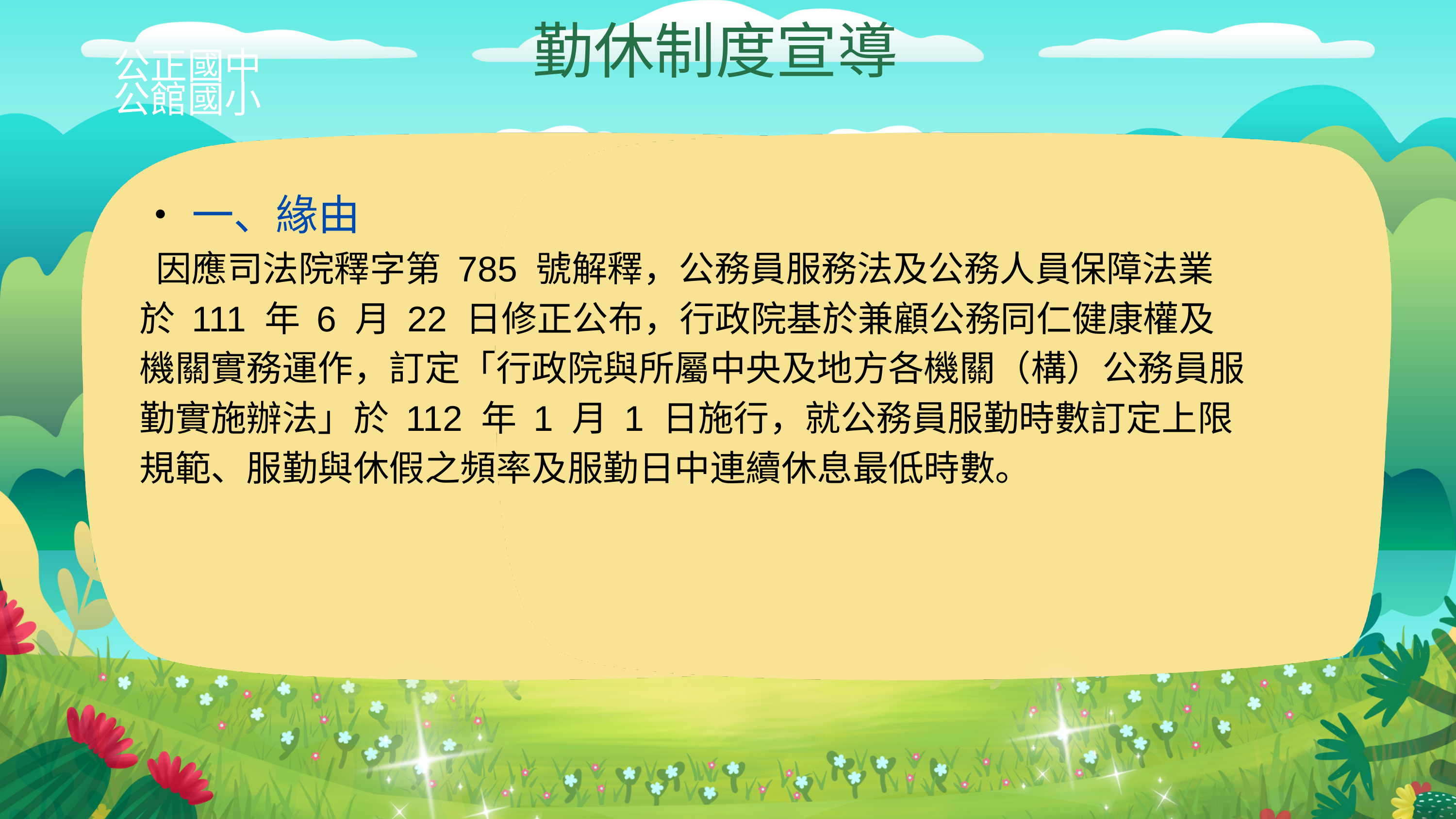

勤休制度宣導
公正國中
公館國小

•一、緣由
 因應司法院釋字第 785 號解釋，公務員服務法及公務人員保障法業於 111 年 6 月 22 日修正公布，行政院基於兼顧公務同仁健康權及機關實務運作，訂定「行政院與所屬中央及地方各機關（構）公務員服勤實施辦法」於 112 年 1 月 1 日施行，就公務員服勤時數訂定上限規範、服勤與休假之頻率及服勤日中連續休息最低時數。